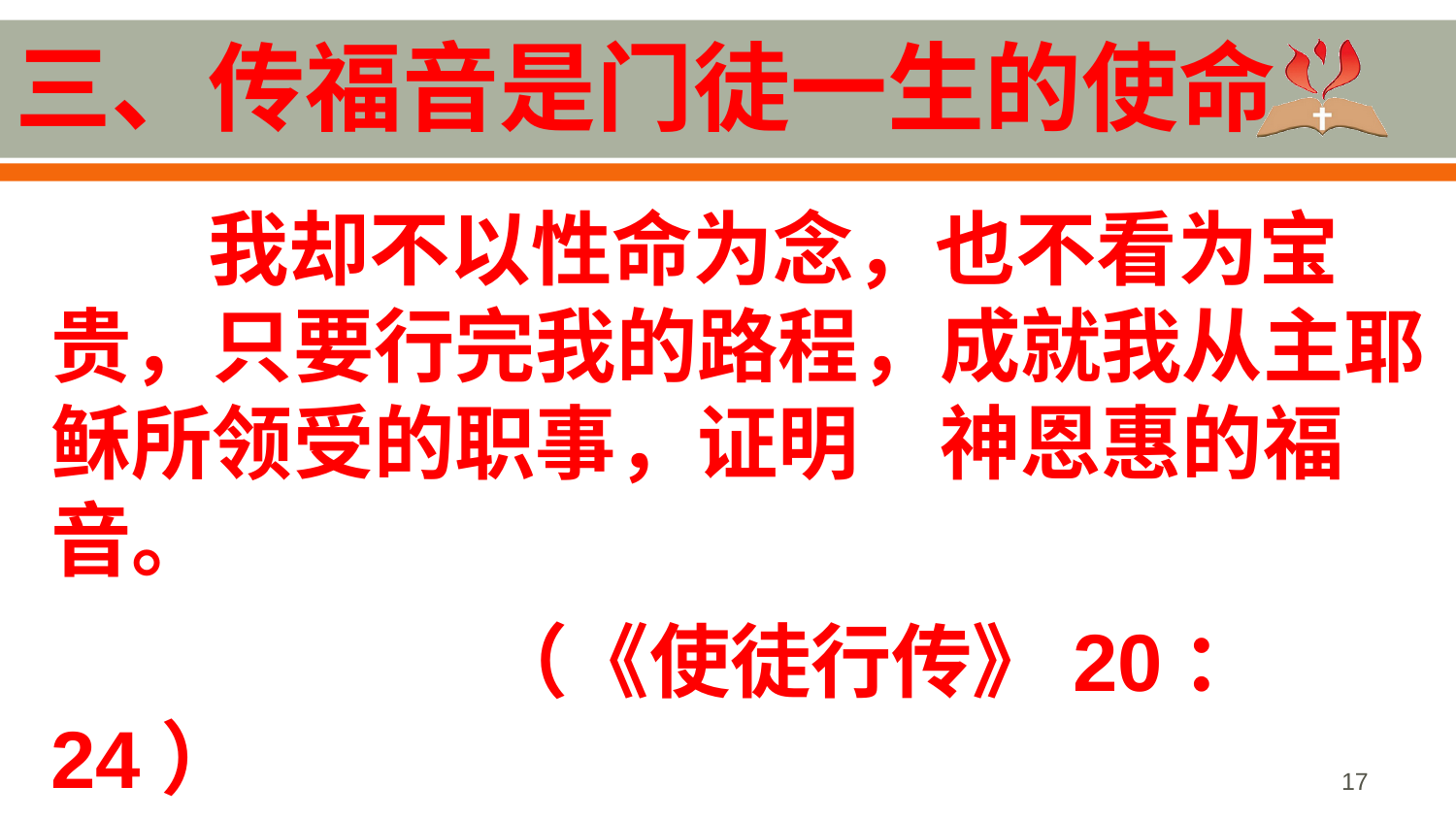

# 三、传福音是门徒一生的使命
    我却不以性命为念，也不看为宝贵，只要行完我的路程，成就我从主耶稣所领受的职事，证明　神恩惠的福音。
			（《使徒行传》20：24）

17